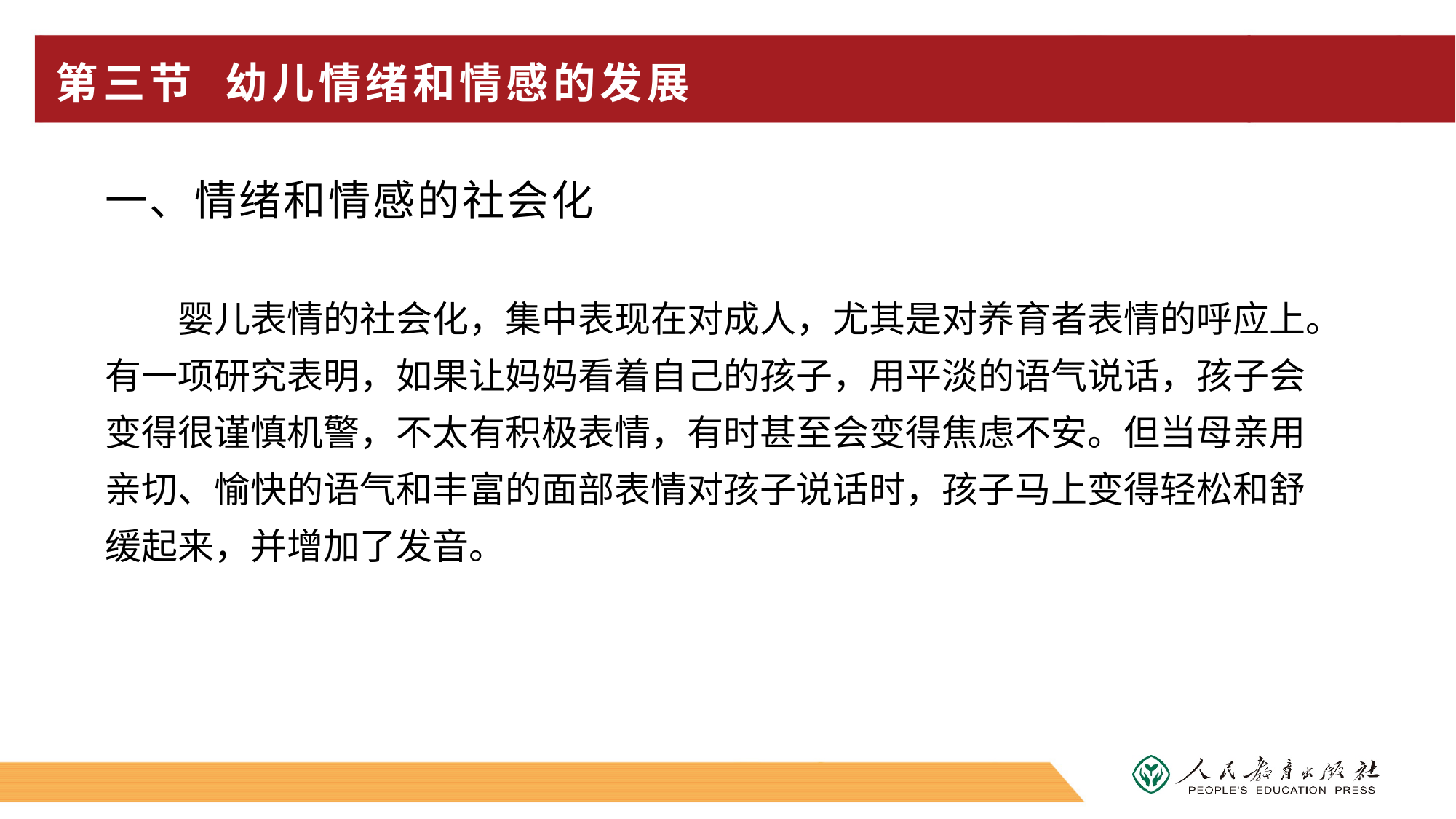

# 第三节  幼儿情绪和情感的发展
一、情绪和情感的社会化
婴儿表情的社会化，集中表现在对成人，尤其是对养育者表情的呼应上。有一项研究表明，如果让妈妈看着自己的孩子，用平淡的语气说话，孩子会变得很谨慎机警，不太有积极表情，有时甚至会变得焦虑不安。但当母亲用亲切、愉快的语气和丰富的面部表情对孩子说话时，孩子马上变得轻松和舒缓起来，并增加了发音。